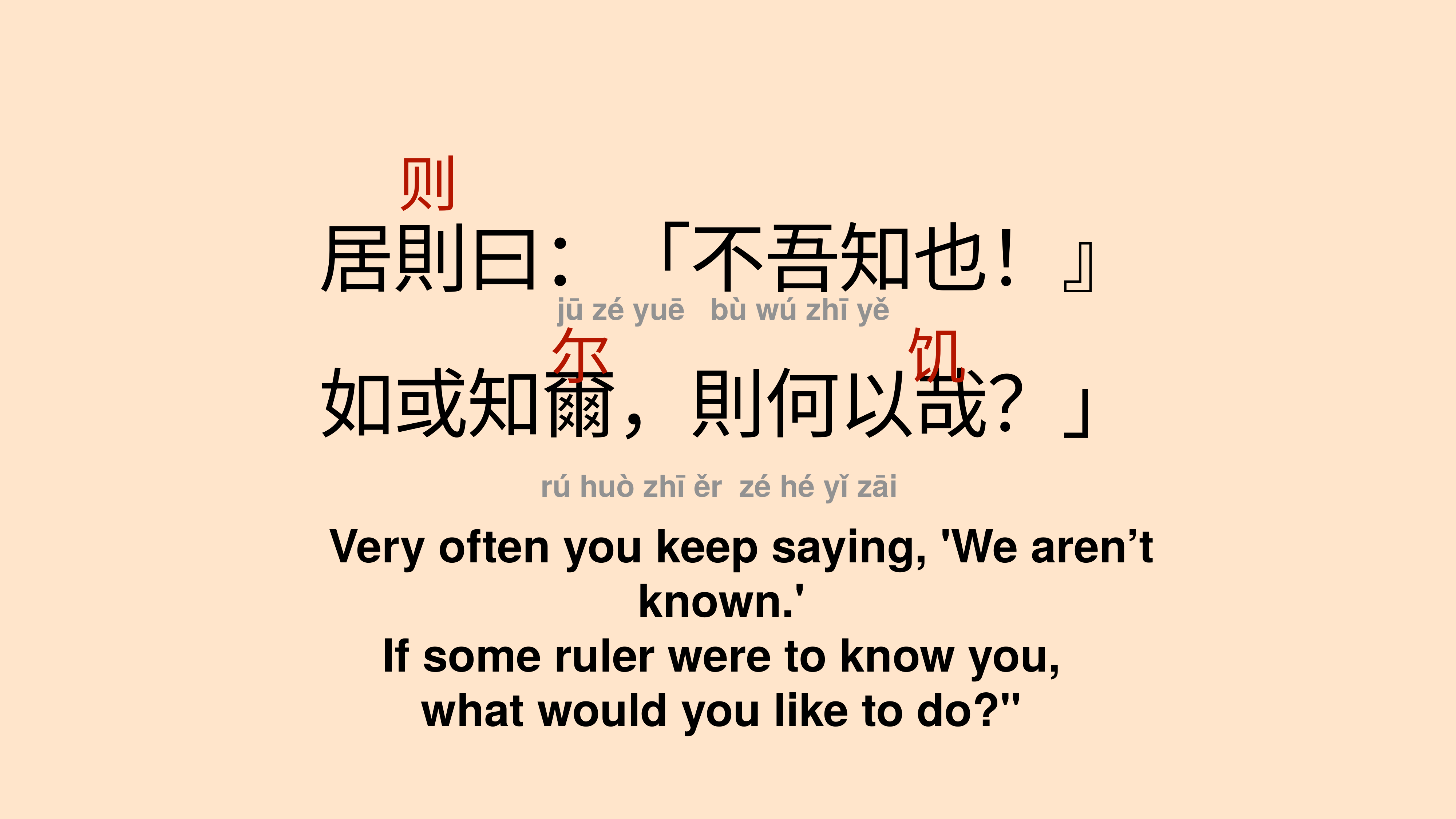

则
居則曰：「不吾知也！』
如或知爾，則何以哉？」
jū zé yuē   bù wú zhī yě
尔
饥
rú huò zhī ěr  zé hé yǐ zāi
Very often you keep saying, 'We aren’t known.'
If some ruler were to know you,
what would you like to do?"